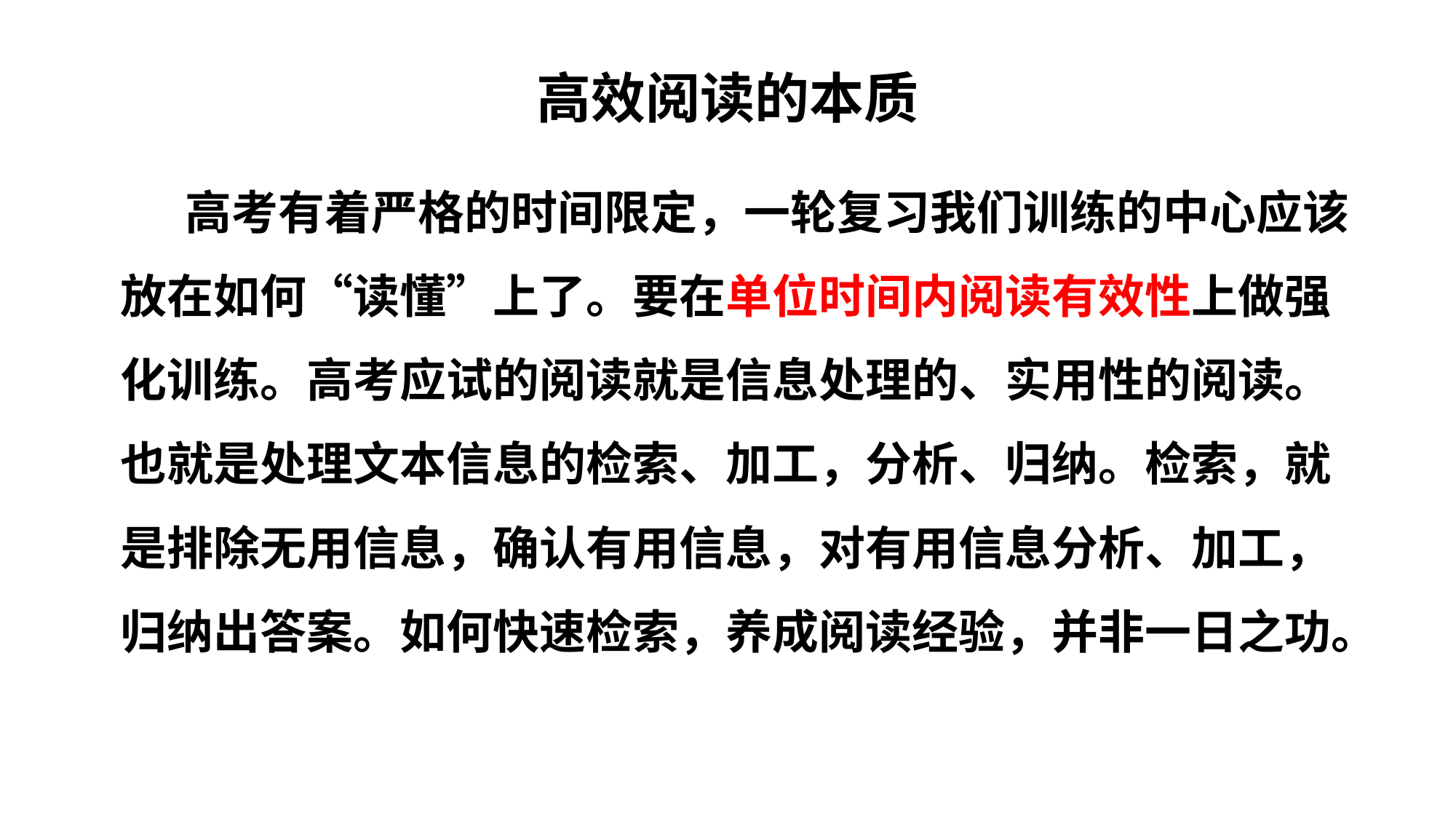

# 高效阅读的本质
      高考有着严格的时间限定，一轮复习我们训练的中心应该放在如何“读懂”上了。要在单位时间内阅读有效性上做强化训练。高考应试的阅读就是信息处理的、实用性的阅读。也就是处理文本信息的检索、加工，分析、归纳。检索，就是排除无用信息，确认有用信息，对有用信息分析、加工，归纳出答案。如何快速检索，养成阅读经验，并非一日之功。